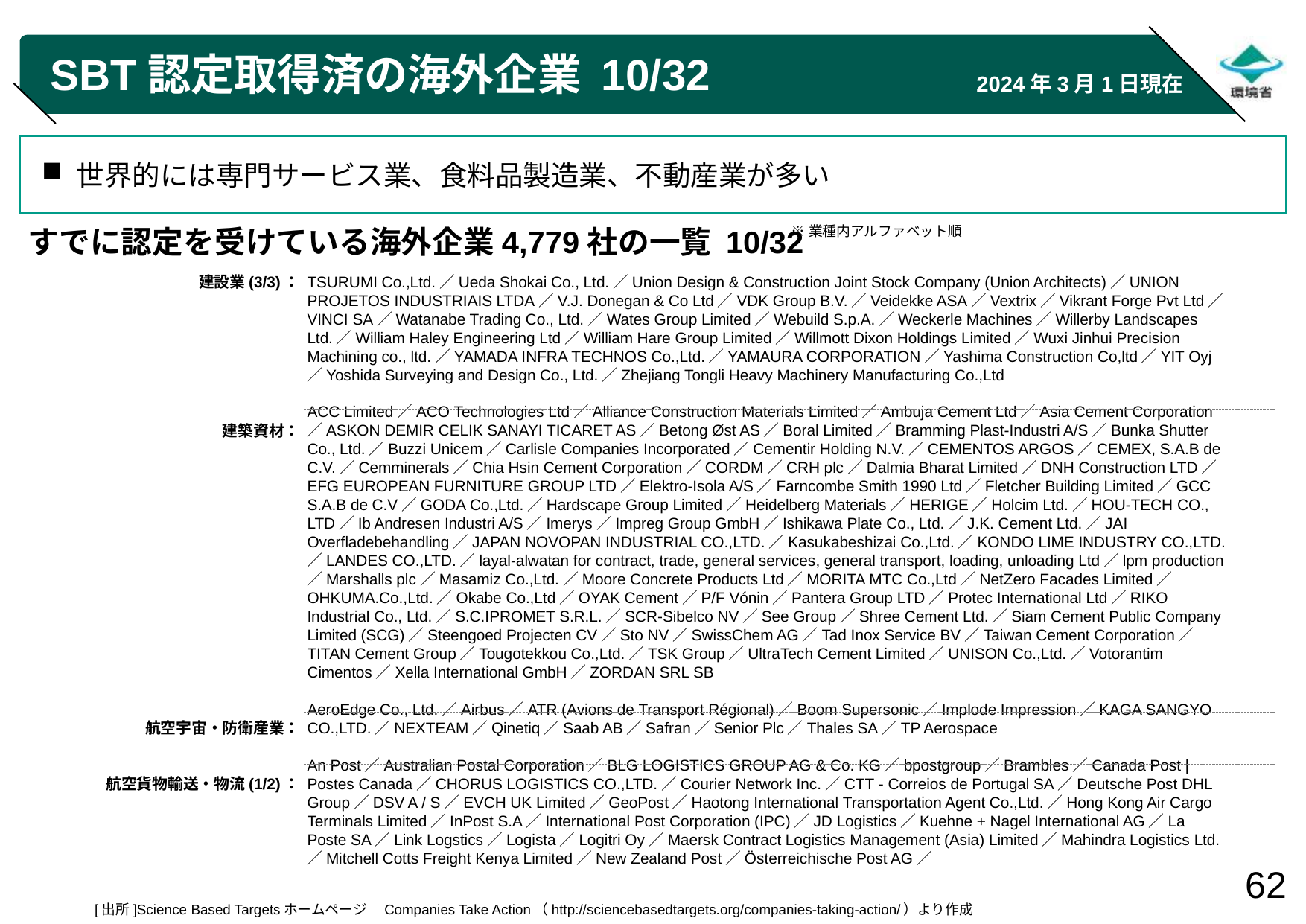

# SBT認定取得済の海外企業 10/32
2024年3月1日現在
世界的には専門サービス業、食料品製造業、不動産業が多い
※業種内アルファベット順
すでに認定を受けている海外企業4,779社の一覧 10/32
建設業(3/3)：

建築資材：

航空宇宙・防衛産業：

航空貨物輸送・物流(1/2)：

TSURUMI Co.,Ltd.／Ueda Shokai Co., Ltd.／Union Design & Construction Joint Stock Company (Union Architects)／UNION PROJETOS INDUSTRIAIS LTDA／V.J. Donegan & Co Ltd／VDK Group B.V.／Veidekke ASA／Vextrix／Vikrant Forge Pvt Ltd／VINCI SA／Watanabe Trading Co., Ltd.／Wates Group Limited／Webuild S.p.A.／Weckerle Machines／Willerby Landscapes Ltd.／William Haley Engineering Ltd／William Hare Group Limited／Willmott Dixon Holdings Limited／Wuxi Jinhui Precision Machining co., ltd.／YAMADA INFRA TECHNOS Co.,Ltd.／YAMAURA CORPORATION／Yashima Construction Co,ltd／YIT Oyj／Yoshida Surveying and Design Co., Ltd.／Zhejiang Tongli Heavy Machinery Manufacturing Co.,Ltd

ACC Limited／ACO Technologies Ltd／Alliance Construction Materials Limited／Ambuja Cement Ltd／Asia Cement Corporation／ASKON DEMIR CELIK SANAYI TICARET AS／Betong Øst AS／Boral Limited／Bramming Plast-Industri A/S／Bunka Shutter Co., Ltd.／Buzzi Unicem／Carlisle Companies Incorporated／Cementir Holding N.V.／CEMENTOS ARGOS／CEMEX, S.A.B de C.V.／Cemminerals／Chia Hsin Cement Corporation／CORDM／CRH plc／Dalmia Bharat Limited／DNH Construction LTD／EFG EUROPEAN FURNITURE GROUP LTD／Elektro-Isola A/S／Farncombe Smith 1990 Ltd／Fletcher Building Limited／GCC S.A.B de C.V／GODA Co.,Ltd.／Hardscape Group Limited／Heidelberg Materials／HERIGE／Holcim Ltd.／HOU-TECH CO., LTD／Ib Andresen Industri A/S／Imerys／Impreg Group GmbH／Ishikawa Plate Co., Ltd.／J.K. Cement Ltd.／JAI Overfladebehandling／JAPAN NOVOPAN INDUSTRIAL CO.,LTD.／Kasukabeshizai Co.,Ltd.／KONDO LIME INDUSTRY CO.,LTD.／LANDES CO.,LTD.／layal-alwatan for contract, trade, general services, general transport, loading, unloading Ltd／lpm production／Marshalls plc／Masamiz Co.,Ltd.／Moore Concrete Products Ltd／MORITA MTC Co.,Ltd／NetZero Facades Limited／OHKUMA.Co.,Ltd.／Okabe Co.,Ltd／OYAK Cement／P/F Vónin／Pantera Group LTD／Protec International Ltd／RIKO Industrial Co., Ltd.／S.C.IPROMET S.R.L.／SCR-Sibelco NV／See Group／Shree Cement Ltd.／Siam Cement Public Company Limited (SCG)／Steengoed Projecten CV／Sto NV／SwissChem AG／Tad Inox Service BV／Taiwan Cement Corporation／TITAN Cement Group／Tougotekkou Co.,Ltd.／TSK Group／UltraTech Cement Limited／UNISON Co.,Ltd.／Votorantim Cimentos／Xella International GmbH／ZORDAN SRL SB

AeroEdge Co., Ltd.／Airbus／ATR (Avions de Transport Régional)／Boom Supersonic／Implode Impression／KAGA SANGYO CO.,LTD.／NEXTEAM／Qinetiq／Saab AB／Safran／Senior Plc／Thales SA／TP Aerospace

An Post／Australian Postal Corporation／BLG LOGISTICS GROUP AG & Co. KG／bpostgroup／Brambles／Canada Post | Postes Canada／CHORUS LOGISTICS CO.,LTD.／Courier Network Inc.／CTT - Correios de Portugal SA／Deutsche Post DHL Group／DSV A / S／EVCH UK Limited／GeoPost／Haotong International Transportation Agent Co.,Ltd.／Hong Kong Air Cargo Terminals Limited／InPost S.A／International Post Corporation (IPC)／JD Logistics／Kuehne + Nagel International AG／La Poste SA／Link Logstics／Logista／Logitri Oy／Maersk Contract Logistics Management (Asia) Limited／Mahindra Logistics Ltd.／Mitchell Cotts Freight Kenya Limited／New Zealand Post／Österreichische Post AG／
[出所]Science Based Targetsホームページ　Companies Take Action（http://sciencebasedtargets.org/companies-taking-action/）より作成